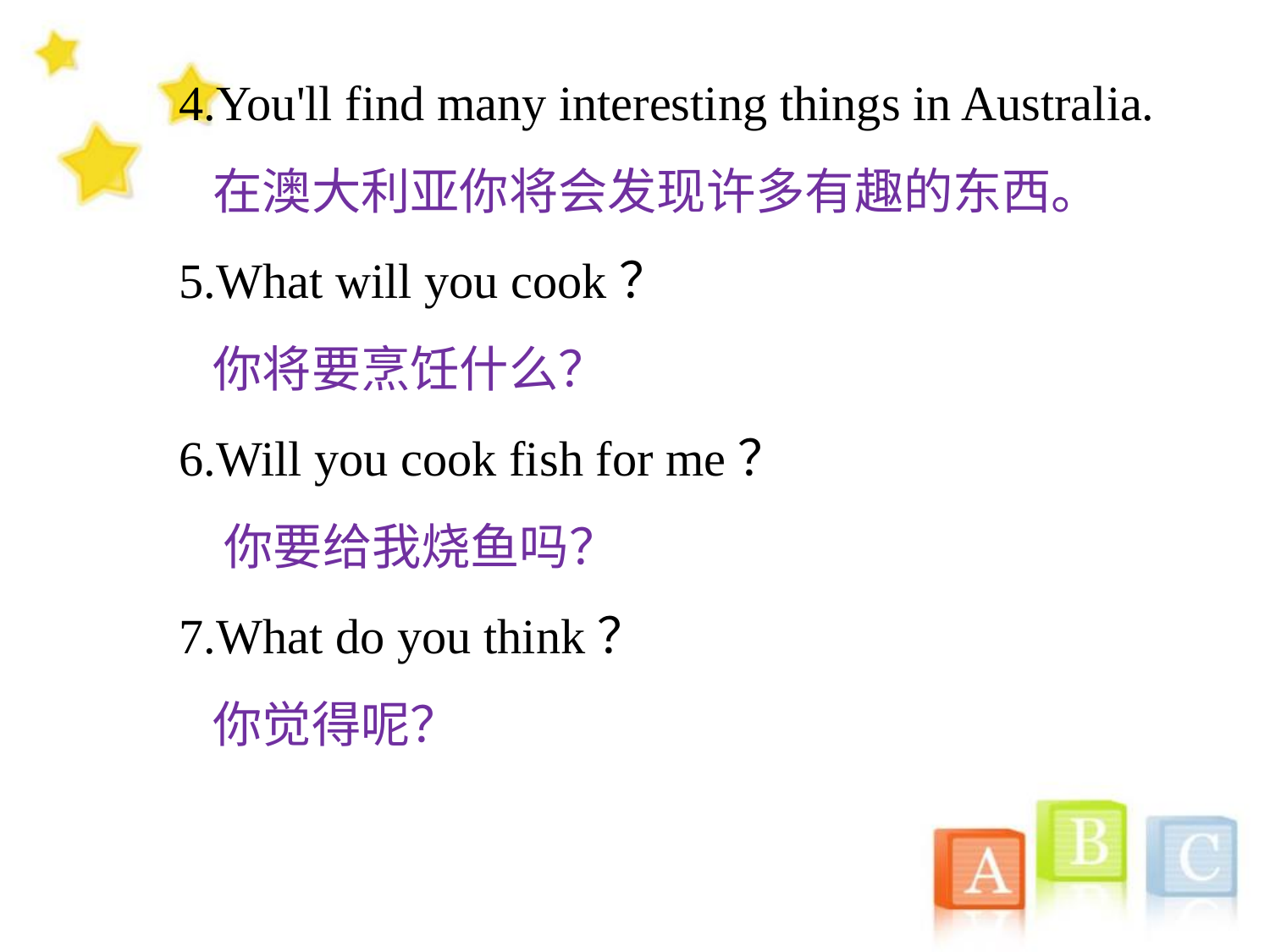

4.You'll find many interesting things in Australia.
  在澳大利亚你将会发现许多有趣的东西。
5.What will you cook？
  你将要烹饪什么？
6.Will you cook fish for me？
   你要给我烧鱼吗？
7.What do you think？
  你觉得呢？